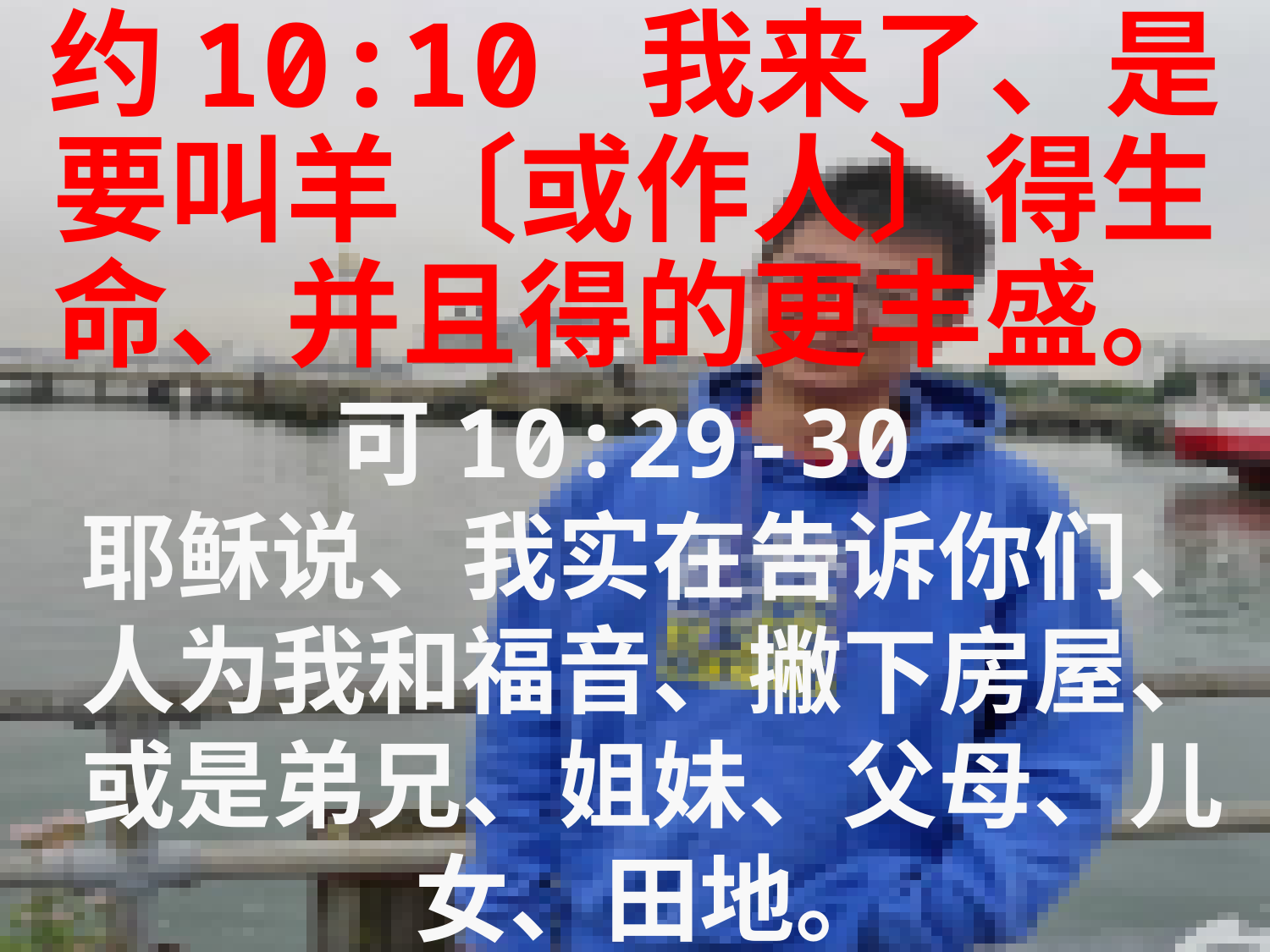

约10:10 我来了、是要叫羊〔或作人〕得生命、并且得的更丰盛。
可10:29-30
耶稣说、我实在告诉你们、人为我和福音、撇下房屋、或是弟兄、姐妹、父母、儿女、田地。